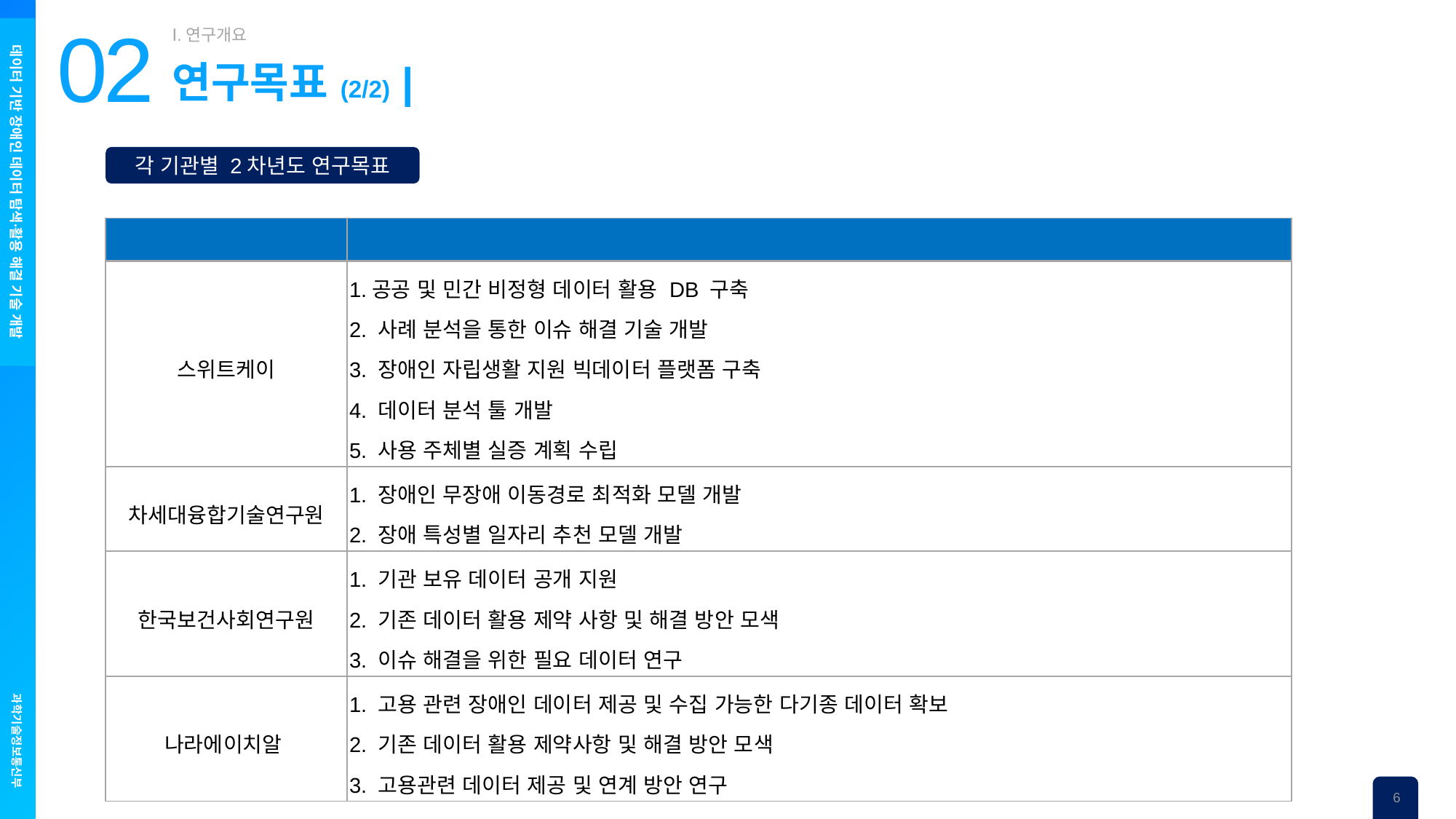

# 02
연구목표 (2/2) |
각 기관별 2차년도 연구목표
| 구분 | 연구목표 |
| --- | --- |
| 스위트케이 | 1.공공 및 민간 비정형 데이터 활용 DB 구축 2. 사례 분석을 통한 이슈 해결 기술 개발 3. 장애인 자립생활 지원 빅데이터 플랫폼 구축 4. 데이터 분석 툴 개발 5. 사용 주체별 실증 계획 수립 |
| 차세대융합기술연구원 | 1. 장애인 무장애 이동경로 최적화 모델 개발 2. 장애 특성별 일자리 추천 모델 개발 |
| 한국보건사회연구원 | 1. 기관 보유 데이터 공개 지원 2. 기존 데이터 활용 제약 사항 및 해결 방안 모색 3. 이슈 해결을 위한 필요 데이터 연구 |
| 나라에이치알 | 1. 고용 관련 장애인 데이터 제공 및 수집 가능한 다기종 데이터 확보 2. 기존 데이터 활용 제약사항 및 해결 방안 모색 3. 고용관련 데이터 제공 및 연계 방안 연구 |
6